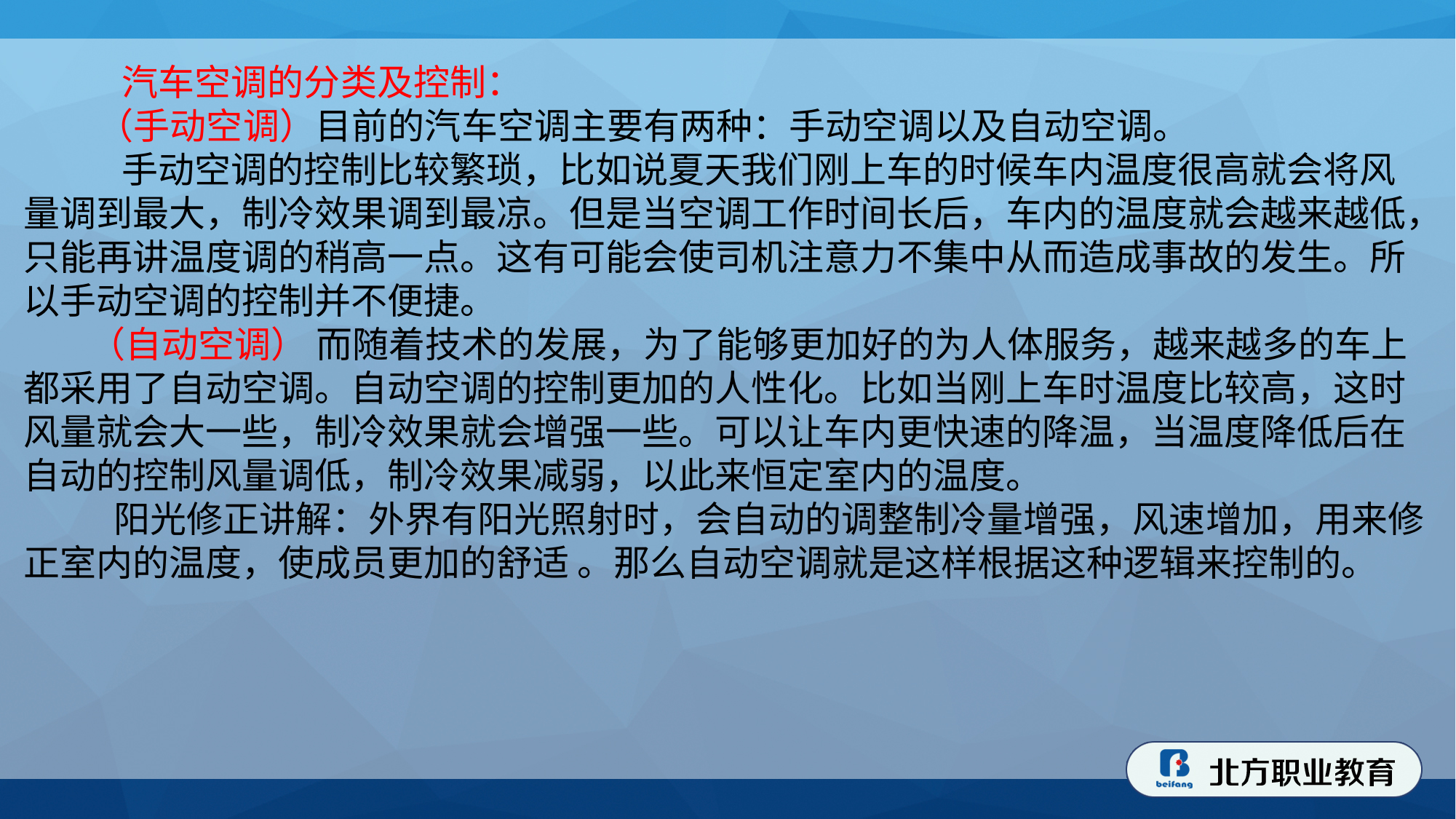

汽车空调的分类及控制：
        （手动空调）目前的汽车空调主要有两种：手动空调以及自动空调。
           手动空调的控制比较繁琐，比如说夏天我们刚上车的时候车内温度很高就会将风量调到最大，制冷效果调到最凉。但是当空调工作时间长后，车内的温度就会越来越低，只能再讲温度调的稍高一点。这有可能会使司机注意力不集中从而造成事故的发生。所以手动空调的控制并不便捷。
       （自动空调） 而随着技术的发展，为了能够更加好的为人体服务，越来越多的车上都采用了自动空调。自动空调的控制更加的人性化。比如当刚上车时温度比较高，这时风量就会大一些，制冷效果就会增强一些。可以让车内更快速的降温，当温度降低后在自动的控制风量调低，制冷效果减弱，以此来恒定室内的温度。
          阳光修正讲解：外界有阳光照射时，会自动的调整制冷量增强，风速增加，用来修正室内的温度，使成员更加的舒适 。那么自动空调就是这样根据这种逻辑来控制的。